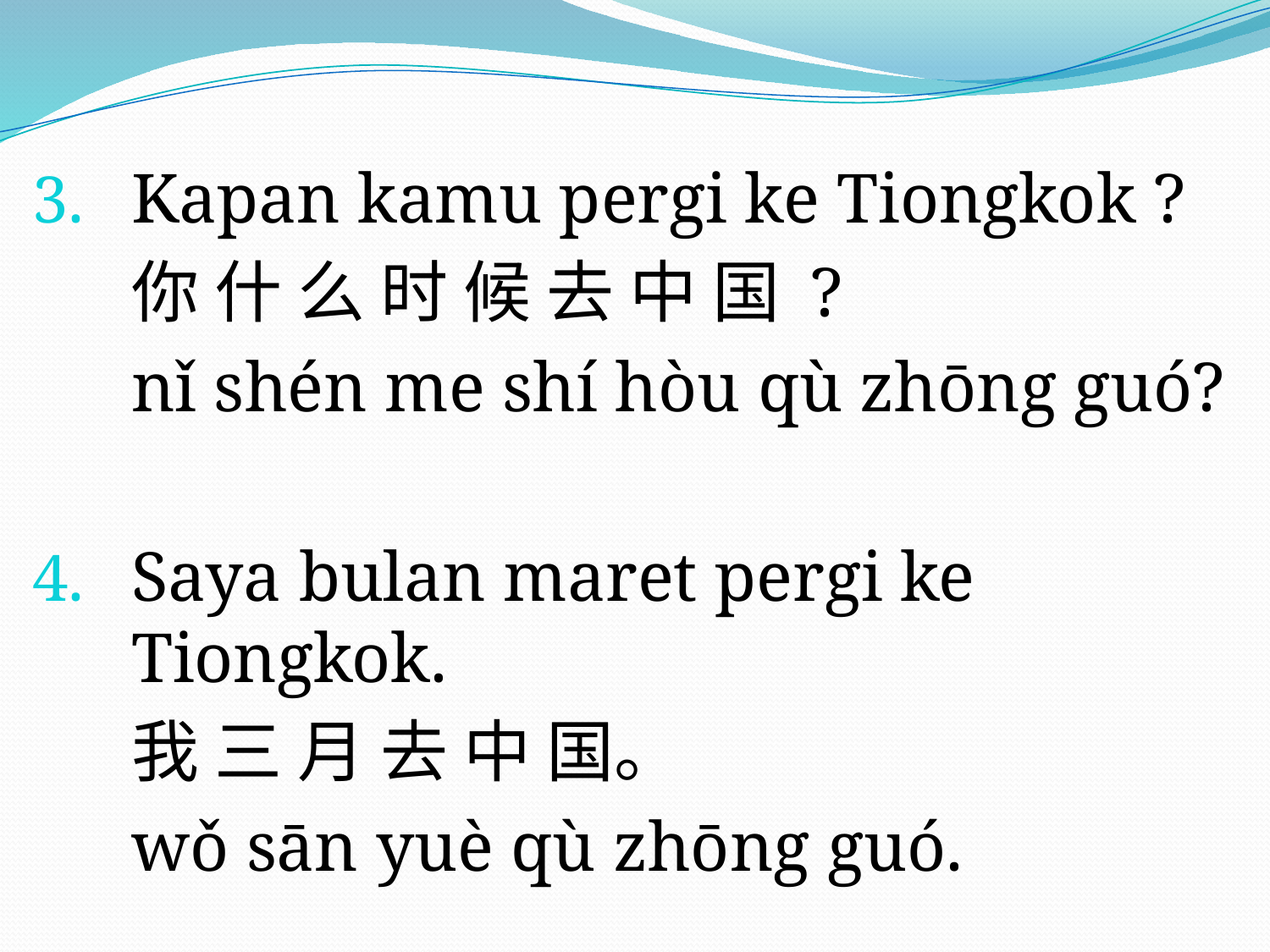

Kapan kamu pergi ke Tiongkok ?
	你 什 么 时 候 去 中 国 ?
	nǐ shén me shí hòu qù zhōng guó?

Saya bulan maret pergi ke Tiongkok.
	我 三 月 去 中 国。
	wǒ sān yuè qù zhōng guó.